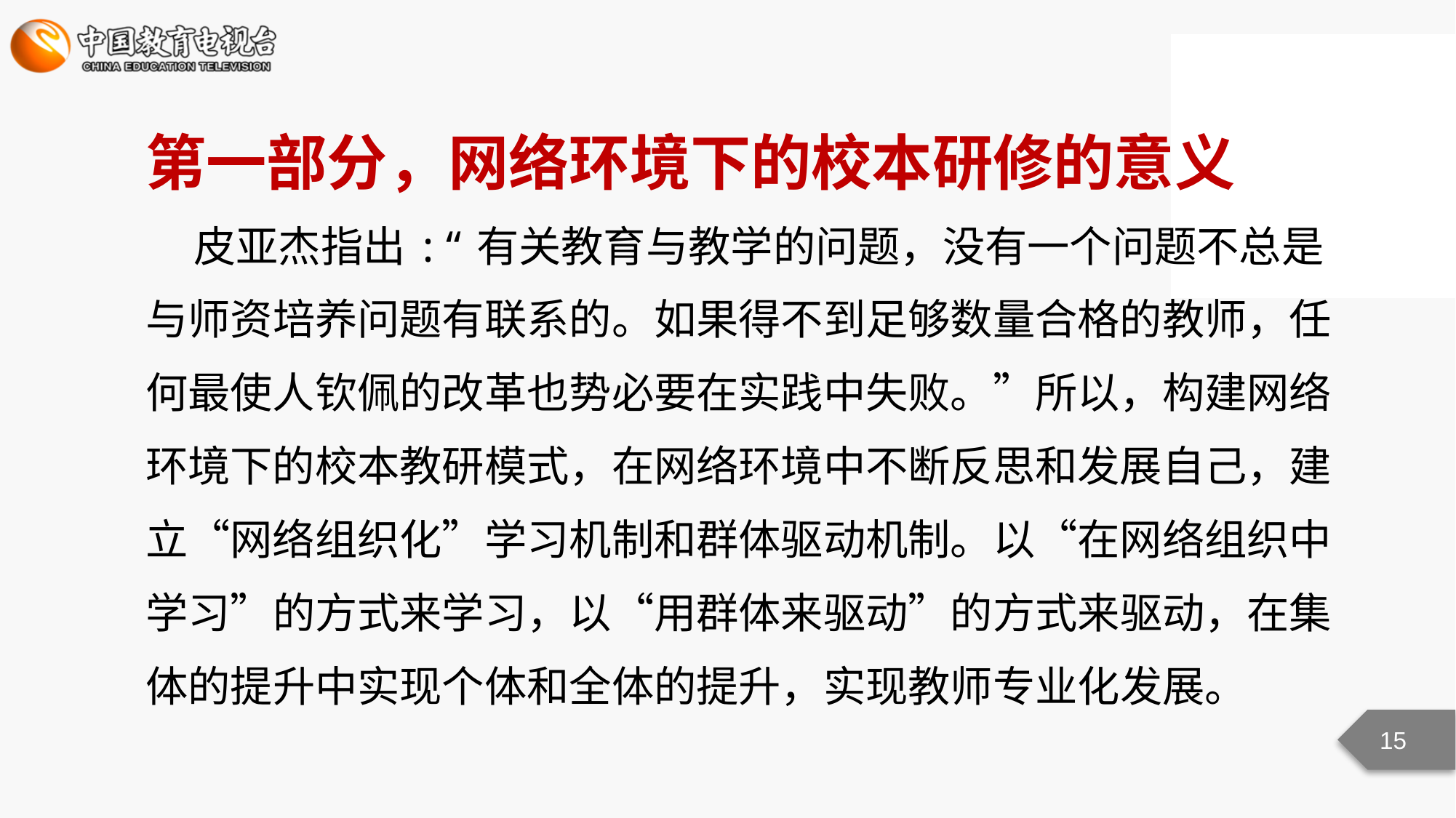

第一部分，网络环境下的校本研修的意义
    皮亚杰指出:“有关教育与教学的问题，没有一个问题不总是与师资培养问题有联系的。如果得不到足够数量合格的教师，任何最使人钦佩的改革也势必要在实践中失败。”所以，构建网络环境下的校本教研模式，在网络环境中不断反思和发展自己，建立“网络组织化”学习机制和群体驱动机制。以“在网络组织中学习”的方式来学习，以“用群体来驱动”的方式来驱动，在集体的提升中实现个体和全体的提升，实现教师专业化发展。